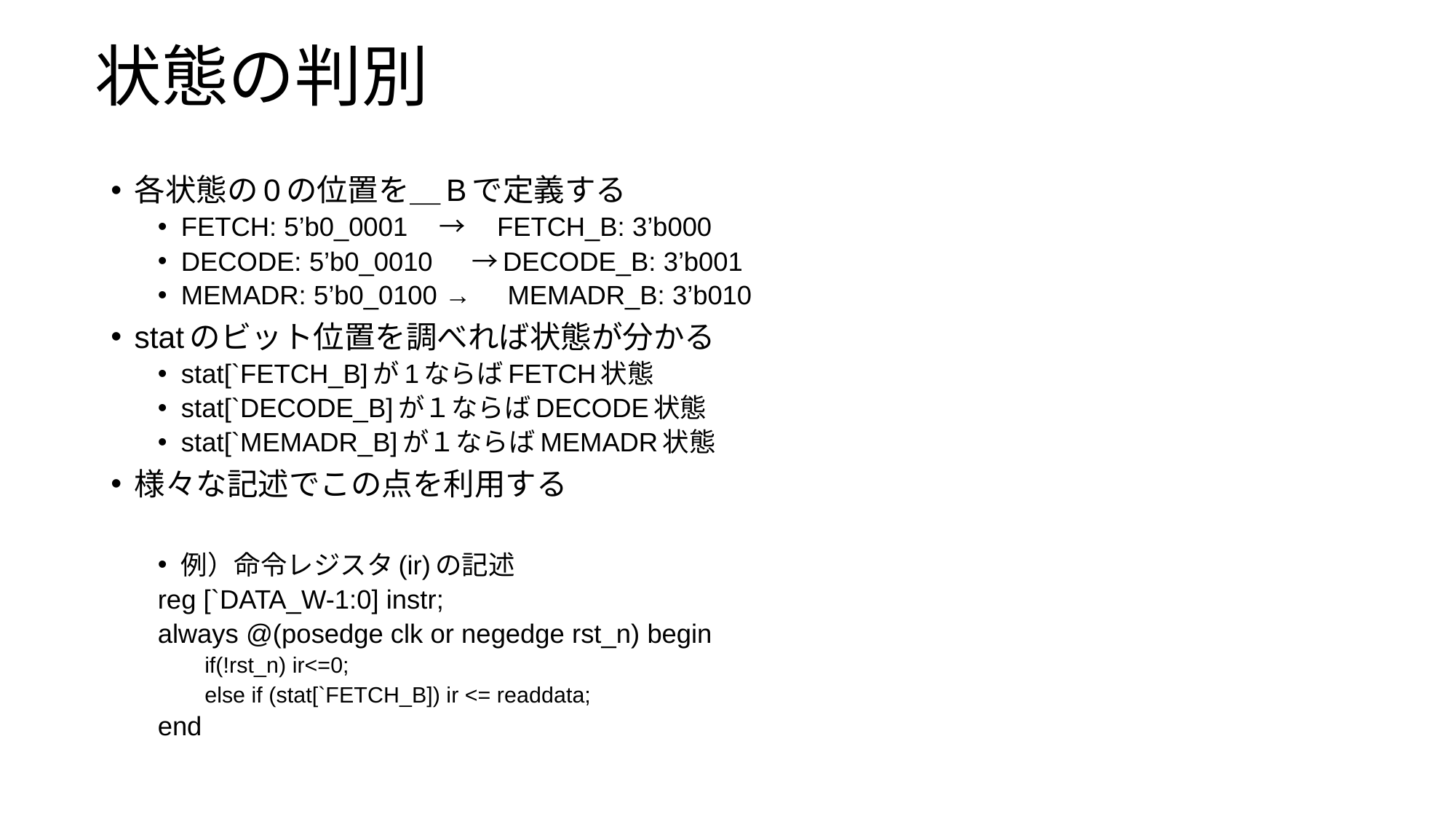

# 状態の判別
各状態の0の位置を＿Bで定義する
FETCH: 5’b0_0001　→　FETCH_B: 3’b000
DECODE: 5’b0_0010 　→DECODE_B: 3’b001
MEMADR: 5’b0_0100 →　MEMADR_B: 3’b010
statのビット位置を調べれば状態が分かる
stat[`FETCH_B]が1ならばFETCH状態
stat[`DECODE_B]が１ならばDECODE状態
stat[`MEMADR_B]が１ならばMEMADR状態
様々な記述でこの点を利用する

例）命令レジスタ(ir)の記述
reg [`DATA_W-1:0] instr;
always @(posedge clk or negedge rst_n) begin
if(!rst_n) ir<=0;
else if (stat[`FETCH_B]) ir <= readdata;
end